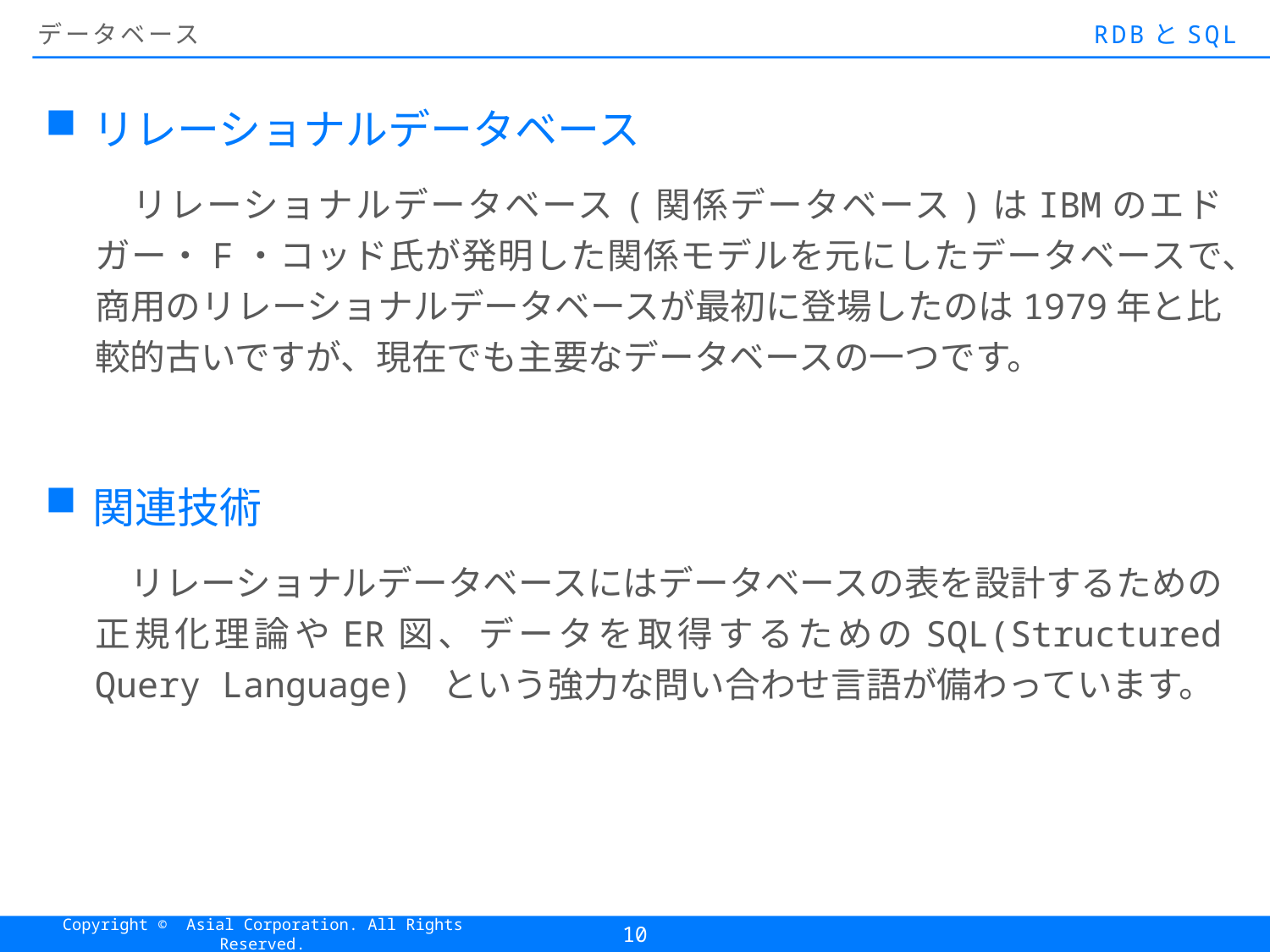

# データベース
RDBとSQL
リレーショナルデータベース
　リレーショナルデータベース(関係データベース)はIBMのエドガー・F・コッド氏が発明した関係モデルを元にしたデータベースで、商用のリレーショナルデータベースが最初に登場したのは1979年と比較的古いですが、現在でも主要なデータベースの一つです。

関連技術
　リレーショナルデータベースにはデータベースの表を設計するための正規化理論やER図、データを取得するためのSQL(Structured Query Language) という強力な問い合わせ言語が備わっています。
10